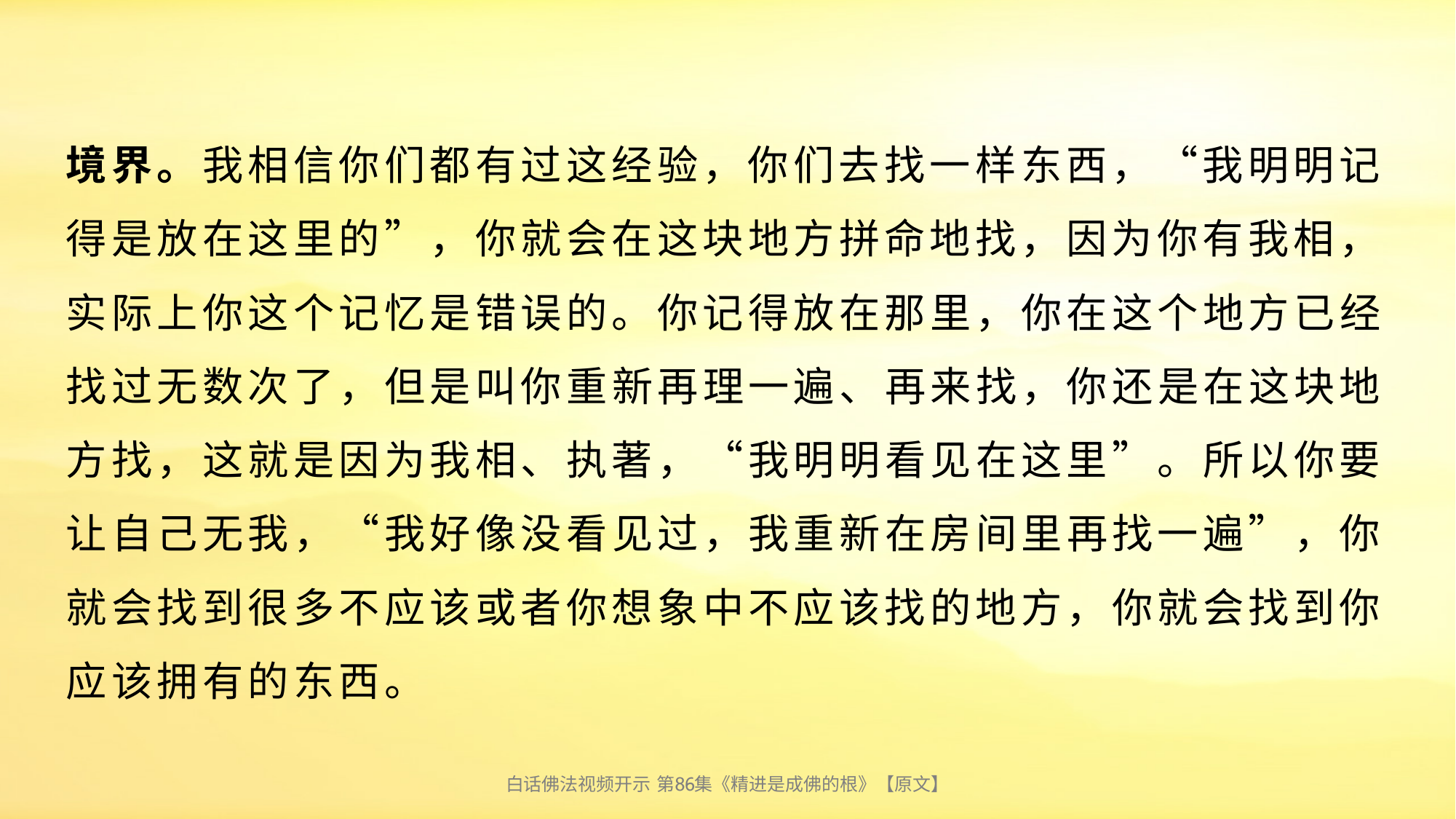

# 境界。我相信你们都有过这经验，你们去找一样东西，“我明明记得是放在这里的”，你就会在这块地方拼命地找，因为你有我相，实际上你这个记忆是错误的。你记得放在那里，你在这个地方已经找过无数次了，但是叫你重新再理一遍、再来找，你还是在这块地方找，这就是因为我相、执著，“我明明看见在这里”。所以你要让自己无我，“我好像没看见过，我重新在房间里再找一遍”，你就会找到很多不应该或者你想象中不应该找的地方，你就会找到你应该拥有的东西。
白话佛法视频开示 第86集《精进是成佛的根》【原文】